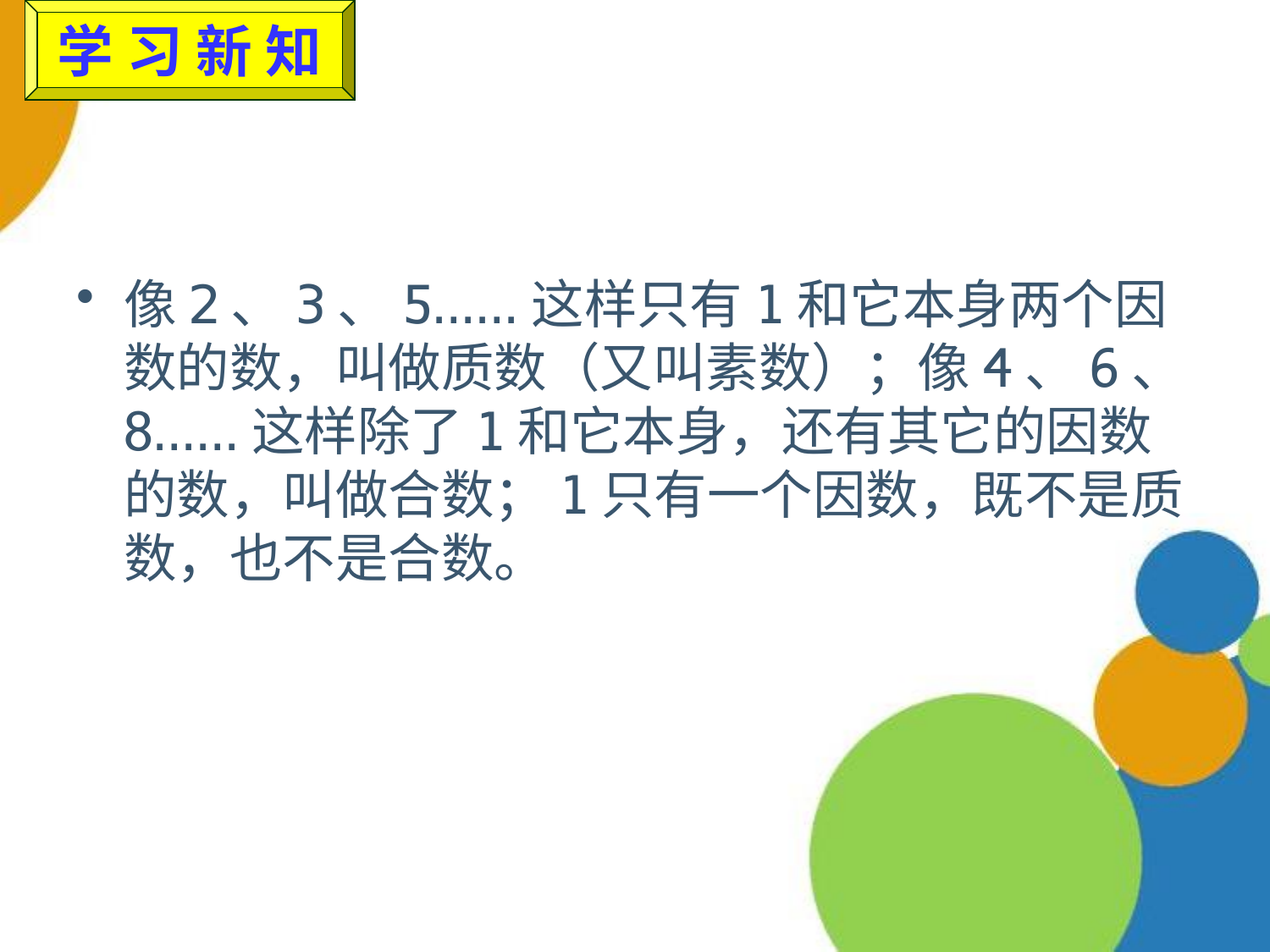

学 习 新 知
像2、3、5……这样只有1和它本身两个因数的数，叫做质数（又叫素数）；像4、6、8……这样除了1和它本身，还有其它的因数的数，叫做合数；1只有一个因数，既不是质数，也不是合数。